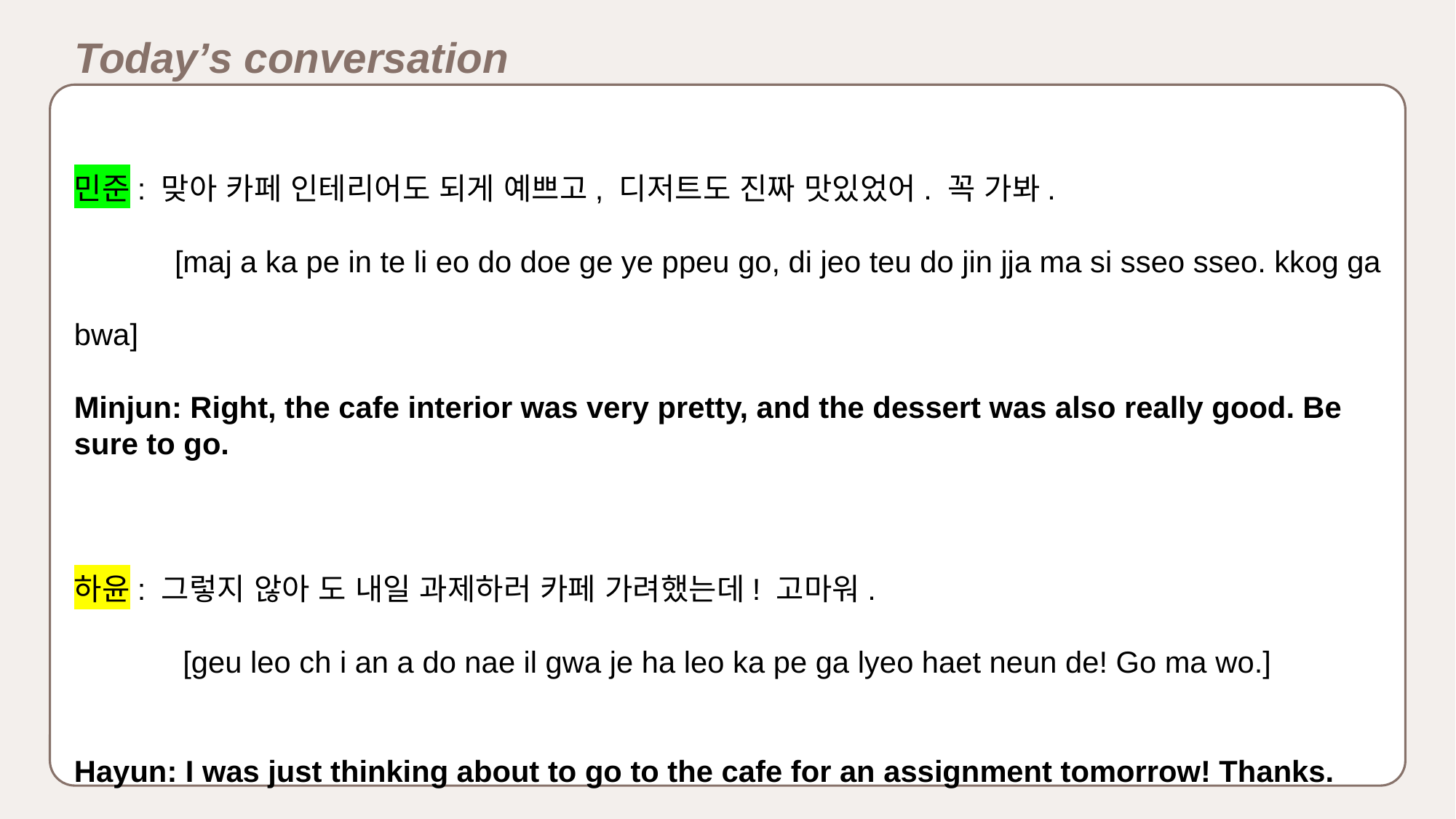

Today’s conversation

민준: 맞아 카페 인테리어도 되게 예쁘고, 디저트도 진짜 맛있었어. 꼭 가봐.
            [maj a ka pe in te li eo do doe ge ye ppeu go, di jeo teu do jin jja ma si sseo sseo. kkog ga bwa]

Minjun: Right, the cafe interior was very pretty, and the dessert was also really good. Be sure to go.

하윤: 그렇지 않아 도 내일 과제하러 카페 가려했는데! 고마워.
             [geu leo ch i an a do nae il gwa je ha leo ka pe ga lyeo haet neun de! Go ma wo.]

Hayun: I was just thinking about to go to the cafe for an assignment tomorrow! Thanks.